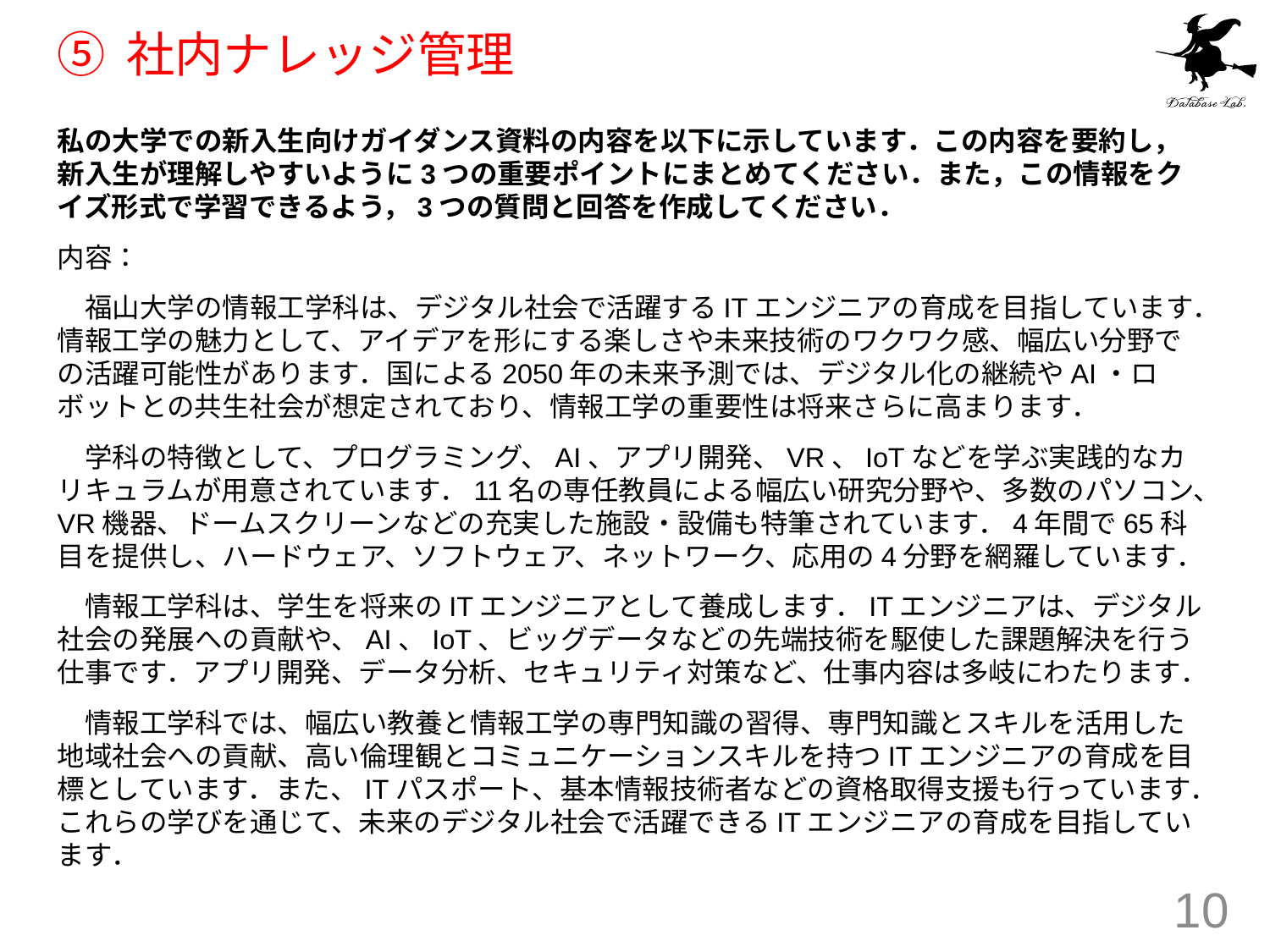

# ⑤ 社内ナレッジ管理
私の大学での新入生向けガイダンス資料の内容を以下に示しています．この内容を要約し，新入生が理解しやすいように3つの重要ポイントにまとめてください．また，この情報をクイズ形式で学習できるよう，3つの質問と回答を作成してください．
内容：
　福山大学の情報工学科は、デジタル社会で活躍するITエンジニアの育成を目指しています．情報工学の魅力として、アイデアを形にする楽しさや未来技術のワクワク感、幅広い分野での活躍可能性があります．国による2050年の未来予測では、デジタル化の継続やAI・ロボットとの共生社会が想定されており、情報工学の重要性は将来さらに高まります．
　学科の特徴として、プログラミング、AI、アプリ開発、VR、IoTなどを学ぶ実践的なカリキュラムが用意されています．11名の専任教員による幅広い研究分野や、多数のパソコン、VR機器、ドームスクリーンなどの充実した施設・設備も特筆されています．4年間で65科目を提供し、ハードウェア、ソフトウェア、ネットワーク、応用の4分野を網羅しています．
　情報工学科は、学生を将来のITエンジニアとして養成します．ITエンジニアは、デジタル社会の発展への貢献や、AI、IoT、ビッグデータなどの先端技術を駆使した課題解決を行う仕事です．アプリ開発、データ分析、セキュリティ対策など、仕事内容は多岐にわたります．
　情報工学科では、幅広い教養と情報工学の専門知識の習得、専門知識とスキルを活用した地域社会への貢献、高い倫理観とコミュニケーションスキルを持つITエンジニアの育成を目標としています．また、ITパスポート、基本情報技術者などの資格取得支援も行っています．これらの学びを通じて、未来のデジタル社会で活躍できるITエンジニアの育成を目指しています．
10